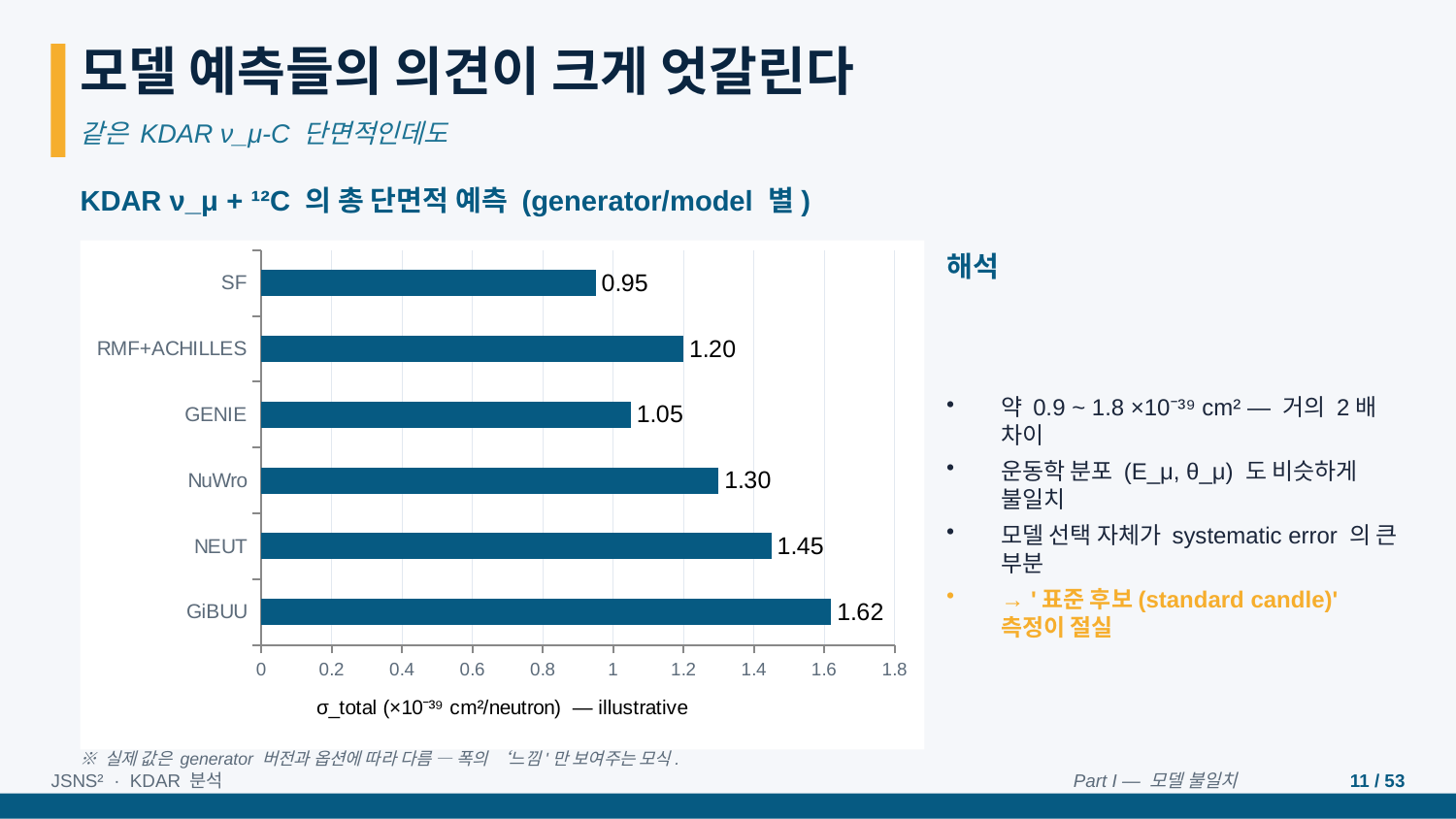

모델 예측들의 의견이 크게 엇갈린다

같은 KDAR ν_μ-C 단면적인데도
KDAR ν_μ + ¹²C 의 총 단면적 예측 (generator/model 별)

### Chart

| Category | 총 단면적 |
|---|---|
| GiBUU | 1.62 |
| NEUT | 1.45 |
| NuWro | 1.3 |
| GENIE | 1.05 |
| RMF+ACHILLES | 1.2 |
| SF | 0.95 |
해석
약 0.9 ~ 1.8 ×10⁻³⁹ cm² — 거의 2배 차이
운동학 분포 (E_μ, θ_μ) 도 비슷하게 불일치
모델 선택 자체가 systematic error 의 큰 부분
→ '표준 후보(standard candle)' 측정이 절실
※ 실제 값은 generator 버전과 옵션에 따라 다름 — 폭의 ‘느낌'만 보여주는 모식.
JSNS²  ·  KDAR 분석
Part I — 모델 불일치
11 / 53